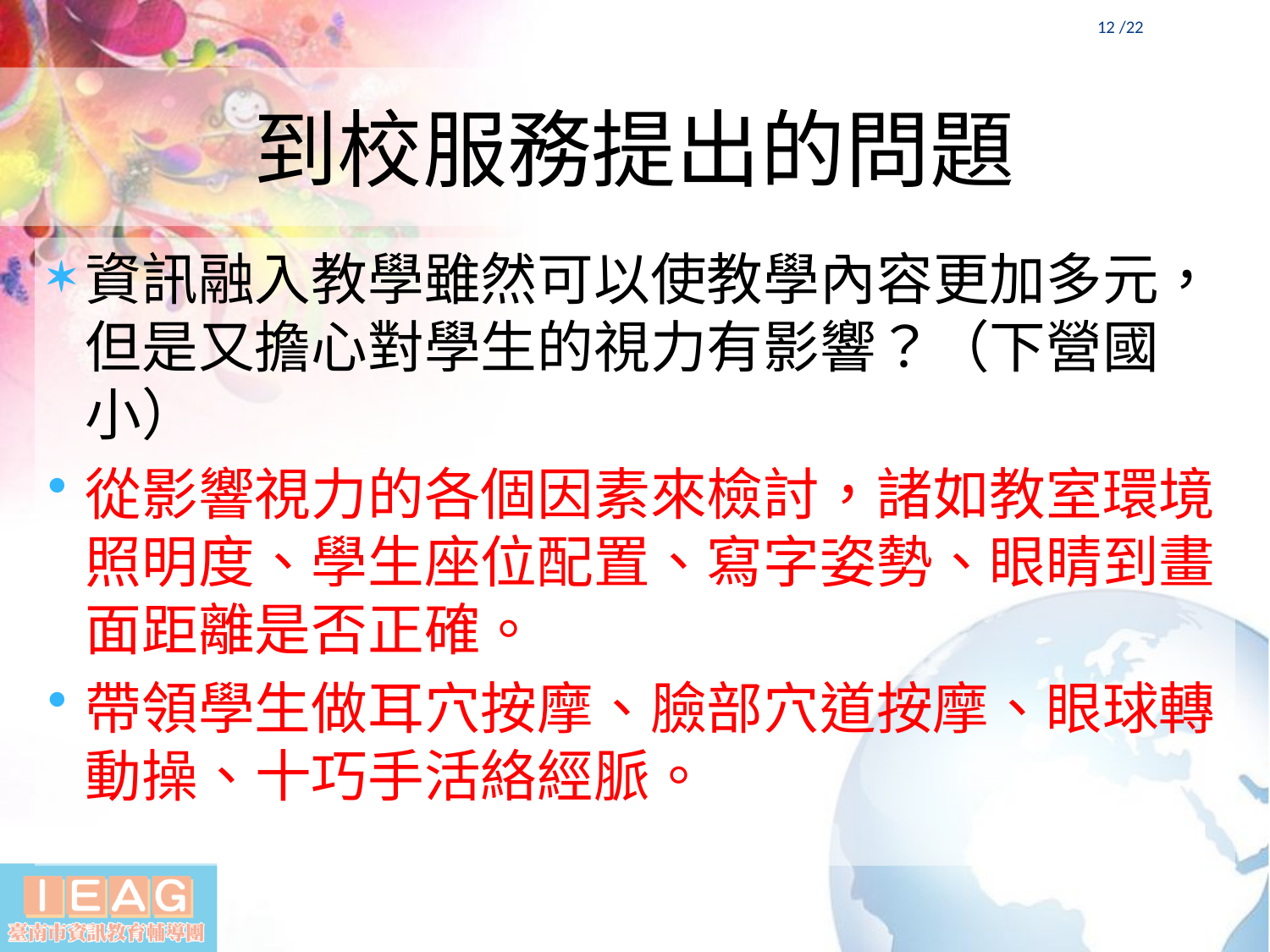

12 /22
# 到校服務提出的問題
資訊融入教學雖然可以使教學內容更加多元，但是又擔心對學生的視力有影響？（下營國小）
從影響視力的各個因素來檢討，諸如教室環境照明度、學生座位配置、寫字姿勢、眼睛到畫面距離是否正確。
帶領學生做耳穴按摩、臉部穴道按摩、眼球轉動操、十巧手活絡經脈。